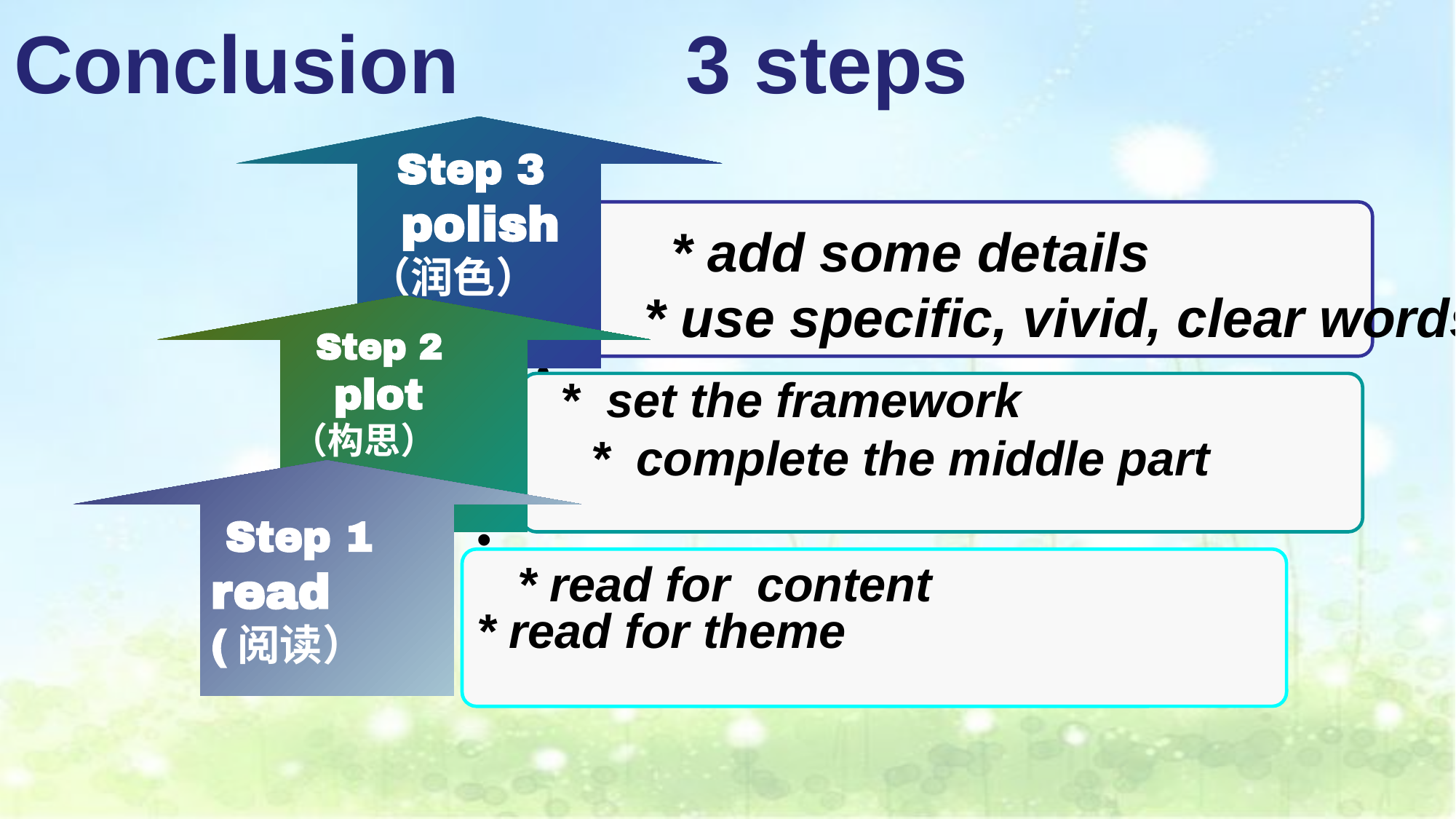

Conclusion          3 steps
  Step 3
  polish
（润色）

           * add some details
        * use specific, vivid, clear words

1
  Step 2
   plot
（构思）

  *  set the framework
    *  complete the middle part

 Step 1
read
(阅读）

   * read for  content
* read for theme